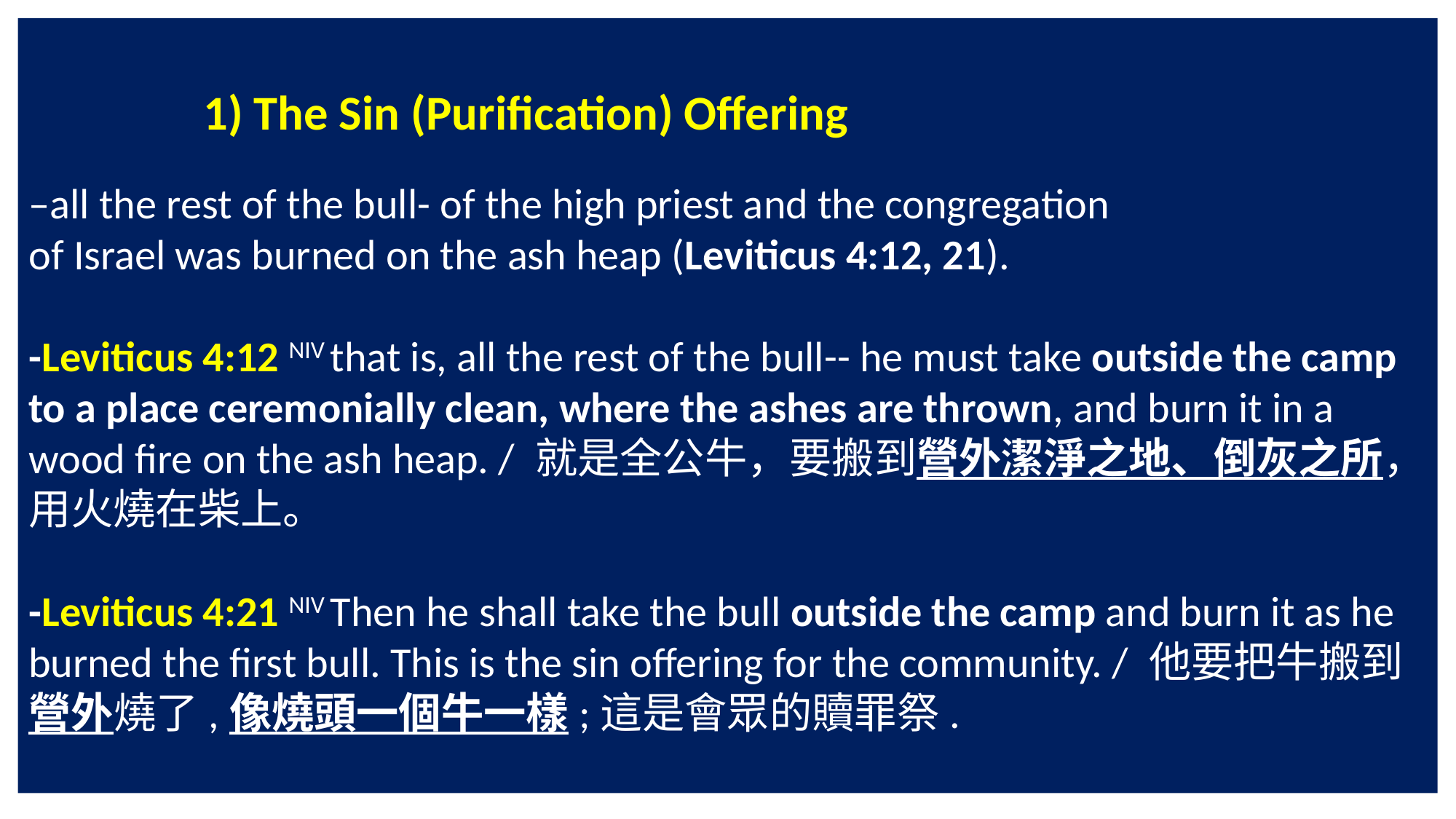

1) The Sin (Purification) Offering

–all the rest of the bull- of the high priest and the congregation
of Israel was burned on the ash heap (Leviticus 4:12, 21).

-Leviticus 4:12 NIV that is, all the rest of the bull-- he must take outside the camp to a place ceremonially clean, where the ashes are thrown, and burn it in a wood fire on the ash heap. / 就是全公牛，要搬到營外潔淨之地、倒灰之所，用火燒在柴上。

-Leviticus 4:21 NIV Then he shall take the bull outside the camp and burn it as he burned the first bull. This is the sin offering for the community. / 他要把牛搬到營外燒了,像燒頭一個牛一樣;這是會眾的贖罪祭.